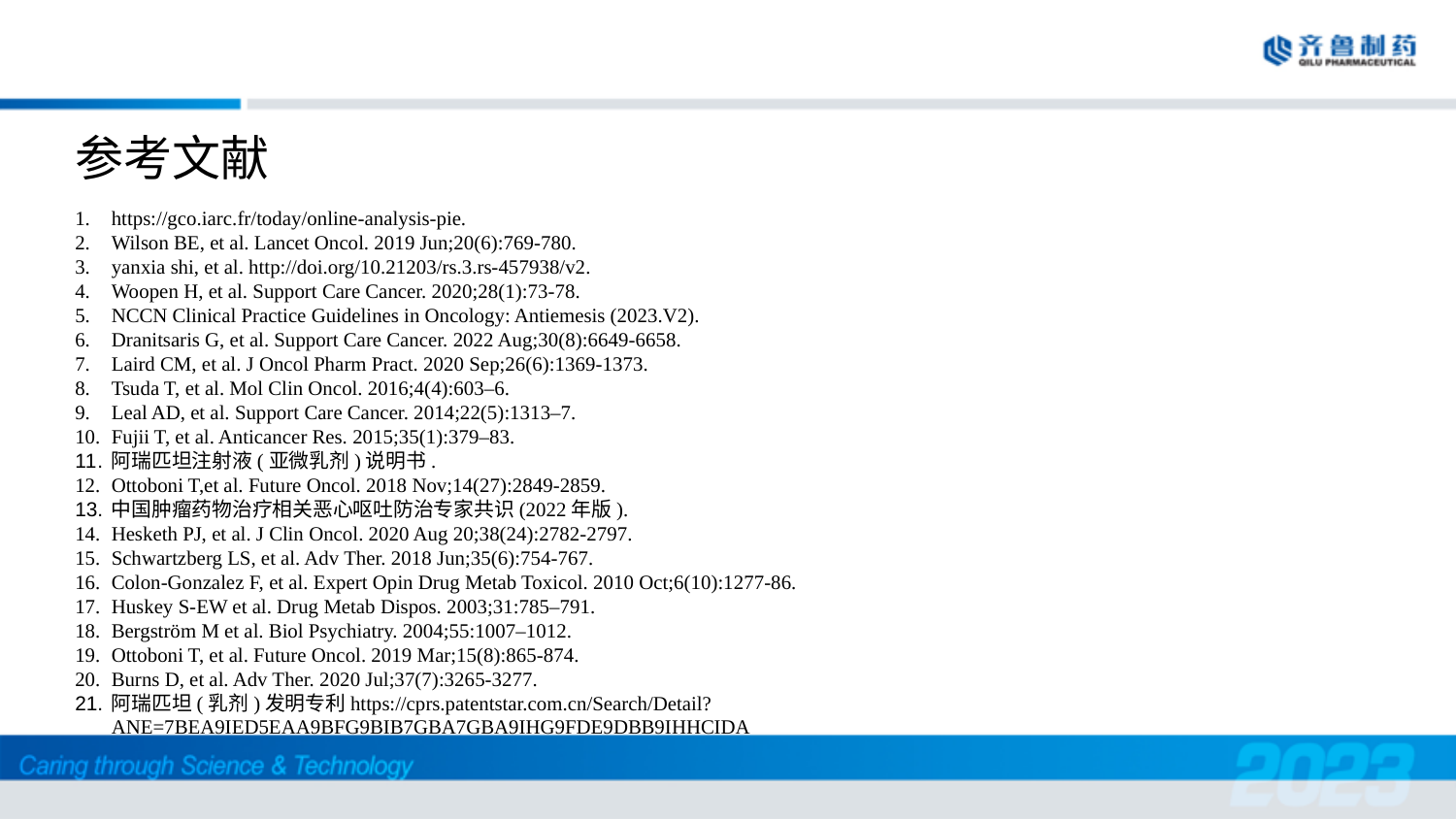

参考文献
https://gco.iarc.fr/today/online-analysis-pie.
Wilson BE, et al. Lancet Oncol. 2019 Jun;20(6):769-780.
yanxia shi, et al. http://doi.org/10.21203/rs.3.rs-457938/v2.
Woopen H, et al. Support Care Cancer. 2020;28(1):73‐78.
NCCN Clinical Practice Guidelines in Oncology: Antiemesis (2023.V2).
Dranitsaris G, et al. Support Care Cancer. 2022 Aug;30(8):6649-6658.
Laird CM, et al. J Oncol Pharm Pract. 2020 Sep;26(6):1369-1373.
Tsuda T, et al. Mol Clin Oncol. 2016;4(4):603–6.
Leal AD, et al. Support Care Cancer. 2014;22(5):1313–7.
Fujii T, et al. Anticancer Res. 2015;35(1):379–83.
阿瑞匹坦注射液(亚微乳剂)说明书.
Ottoboni T,et al. Future Oncol. 2018 Nov;14(27):2849-2859.
中国肿瘤药物治疗相关恶心呕吐防治专家共识(2022年版).
Hesketh PJ, et al. J Clin Oncol. 2020 Aug 20;38(24):2782-2797.
Schwartzberg LS, et al. Adv Ther. 2018 Jun;35(6):754-767.
Colon-Gonzalez F, et al. Expert Opin Drug Metab Toxicol. 2010 Oct;6(10):1277-86.
Huskey S-EW et al. Drug Metab Dispos. 2003;31:785–791.
Bergström M et al. Biol Psychiatry. 2004;55:1007–1012.
Ottoboni T, et al. Future Oncol. 2019 Mar;15(8):865-874.
Burns D, et al. Adv Ther. 2020 Jul;37(7):3265-3277.
阿瑞匹坦(乳剂)发明专利https://cprs.patentstar.com.cn/Search/Detail?ANE=7BEA9IED5EAA9BFG9BIB7GBA7GBA9IHG9FDE9DBB9IHHCIDA